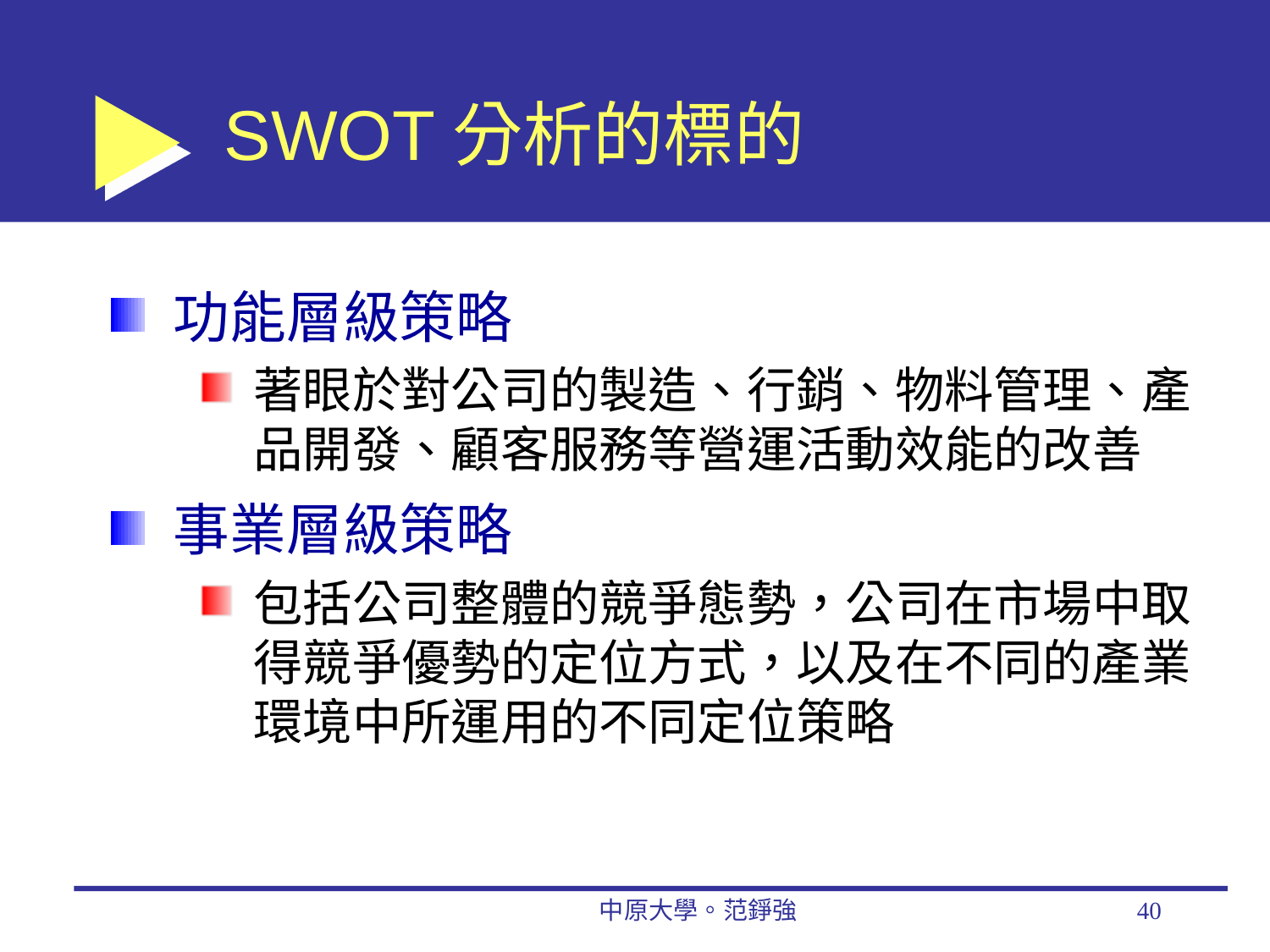

# SWOT分析的標的
功能層級策略
著眼於對公司的製造、行銷、物料管理、產品開發、顧客服務等營運活動效能的改善
事業層級策略
包括公司整體的競爭態勢，公司在市場中取得競爭優勢的定位方式，以及在不同的產業環境中所運用的不同定位策略

中原大學。范錚強
40